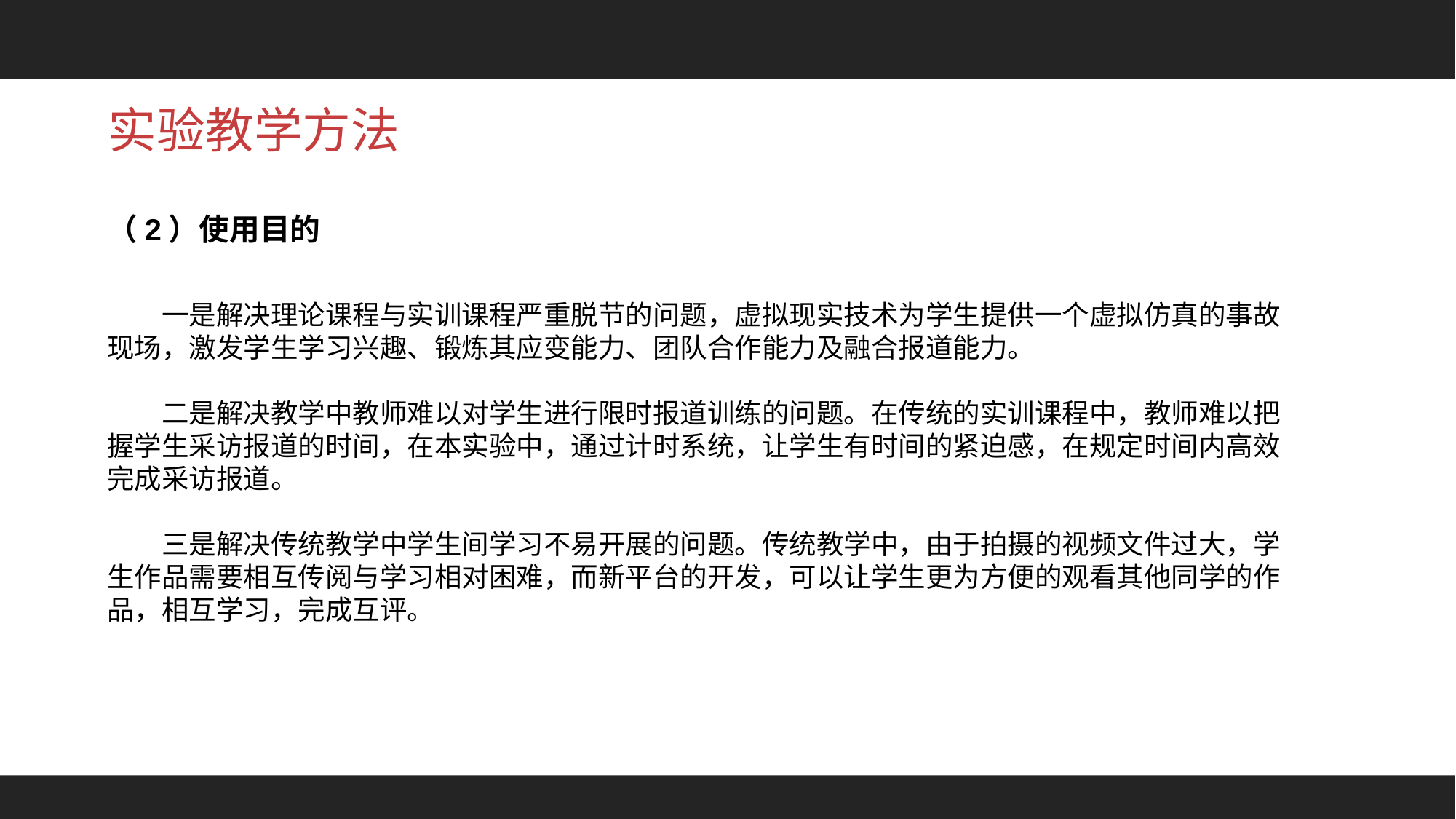

实验教学方法
（2）使用目的

一是解决理论课程与实训课程严重脱节的问题，虚拟现实技术为学生提供一个虚拟仿真的事故现场，激发学生学习兴趣、锻炼其应变能力、团队合作能力及融合报道能力。

二是解决教学中教师难以对学生进行限时报道训练的问题。在传统的实训课程中，教师难以把握学生采访报道的时间，在本实验中，通过计时系统，让学生有时间的紧迫感，在规定时间内高效完成采访报道。

三是解决传统教学中学生间学习不易开展的问题。传统教学中，由于拍摄的视频文件过大，学生作品需要相互传阅与学习相对困难，而新平台的开发，可以让学生更为方便的观看其他同学的作品，相互学习，完成互评。